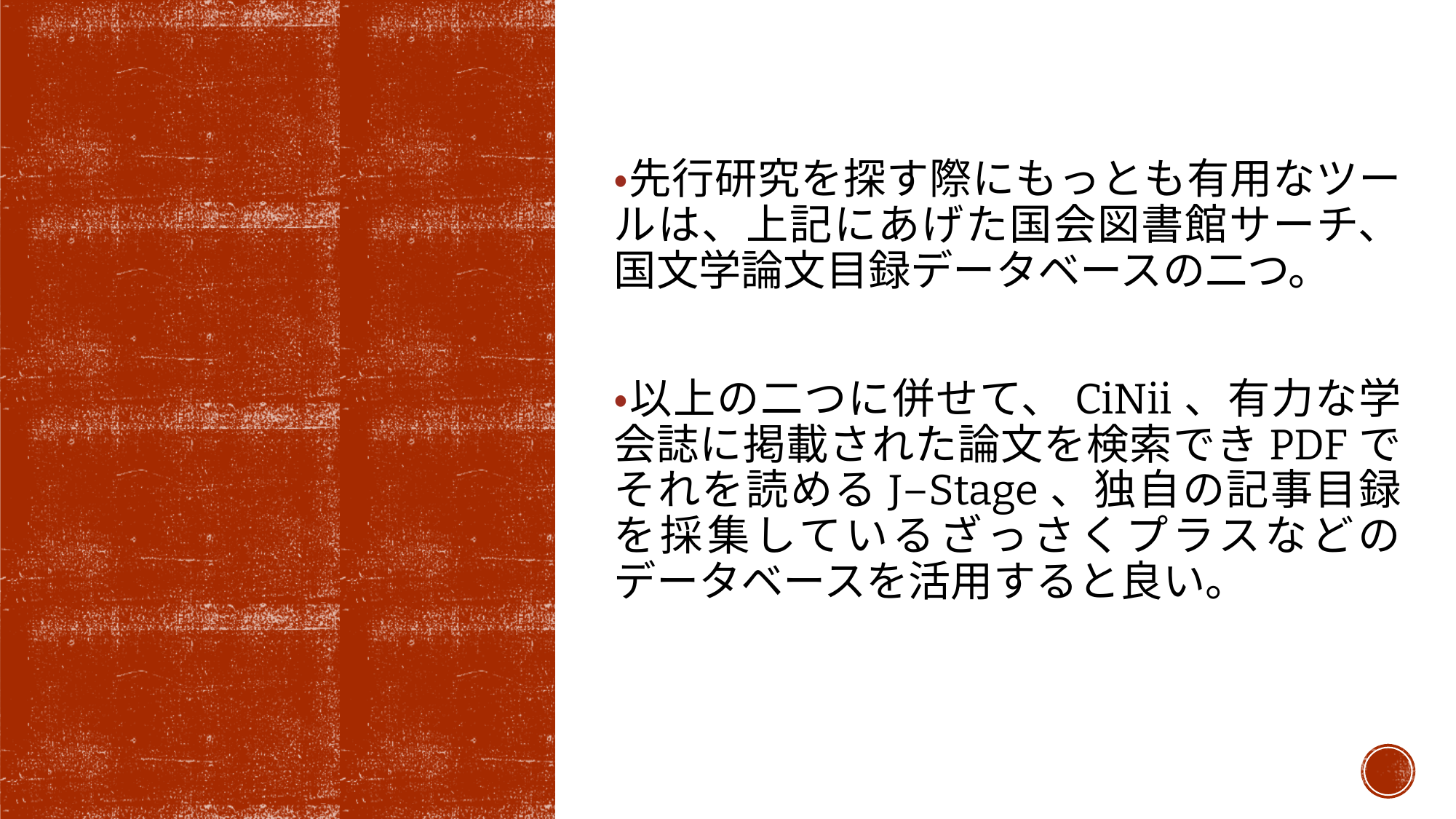

・先行研究を探す際にもっとも有用なツールは、上記にあげた国会図書館サーチ、国文学論文目録データベースの二つ。

・以上の二つに併せて、CiNii、有力な学会誌に掲載された論文を検索できPDFでそれを読めるJ–Stage、独自の記事目録を採集しているざっさくプラスなどのデータベースを活用すると良い。

22